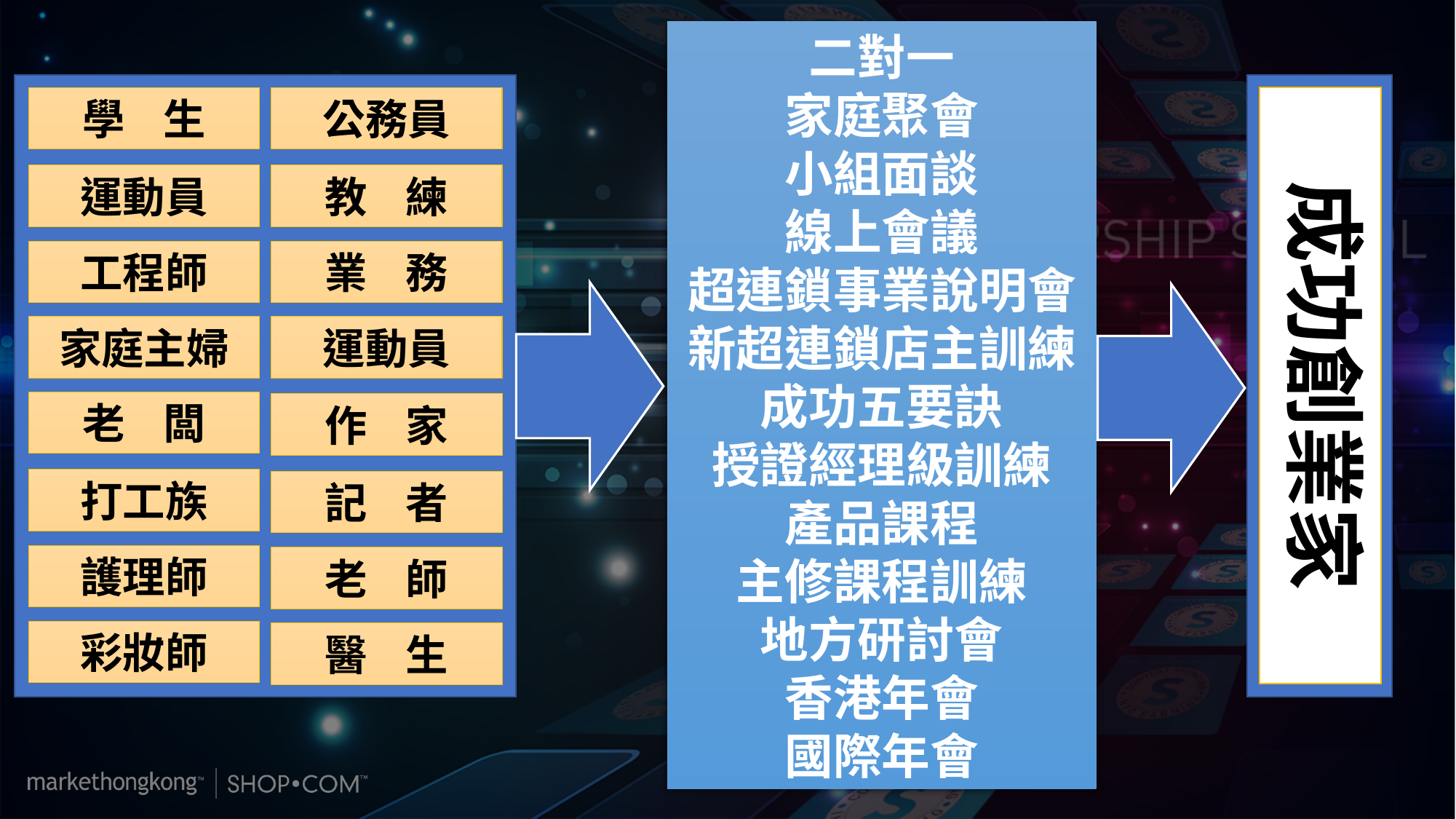

二對一
家庭聚會
小組面談
線上會議
超連鎖事業說明會
新超連鎖店主訓練
成功五要訣
授證經理級訓練
產品課程
主修課程訓練
地方研討會
香港年會
國際年會

學    生
公務員
運動員
教    練
工程師
業    務
家庭主婦
運動員
老    闆
作    家
打工族
記    者
護理師
老    師
彩妝師
醫    生

成功創業家